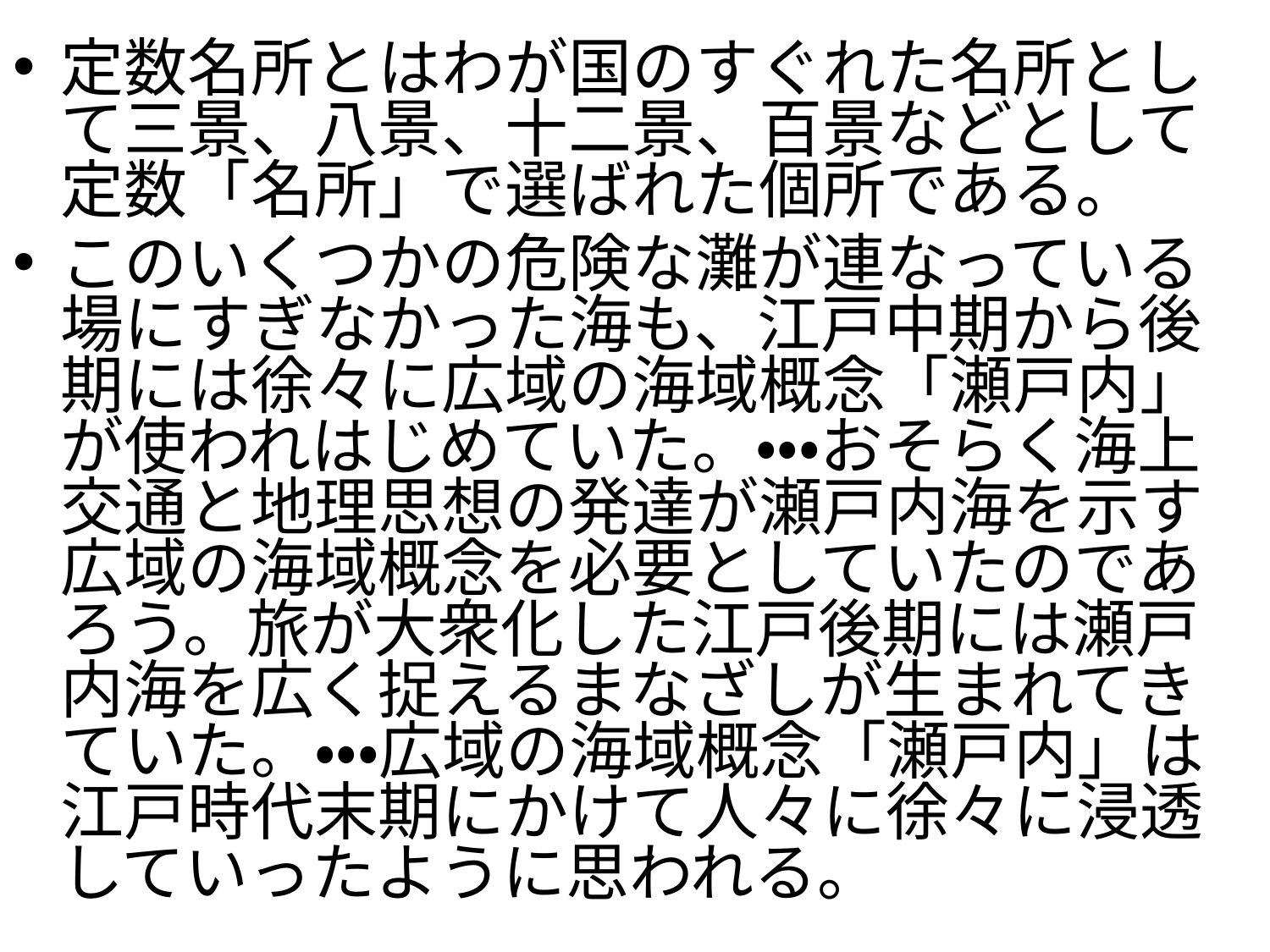

定数名所とはわが国のすぐれた名所として三景、八景、十二景、百景などとして定数「名所」で選ばれた個所である。
このいくつかの危険な灘が連なっている場にすぎなかった海も、江戸中期から後期には徐々に広域の海域概念「瀬戸内」が使われはじめていた。・・・おそらく海上交通と地理思想の発達が瀬戸内海を示す広域の海域概念を必要としていたのであろう。旅が大衆化した江戸後期には瀬戸内海を広く捉えるまなざしが生まれてきていた。・・・広域の海域概念「瀬戸内」は江戸時代末期にかけて人々に徐々に浸透していったように思われる。